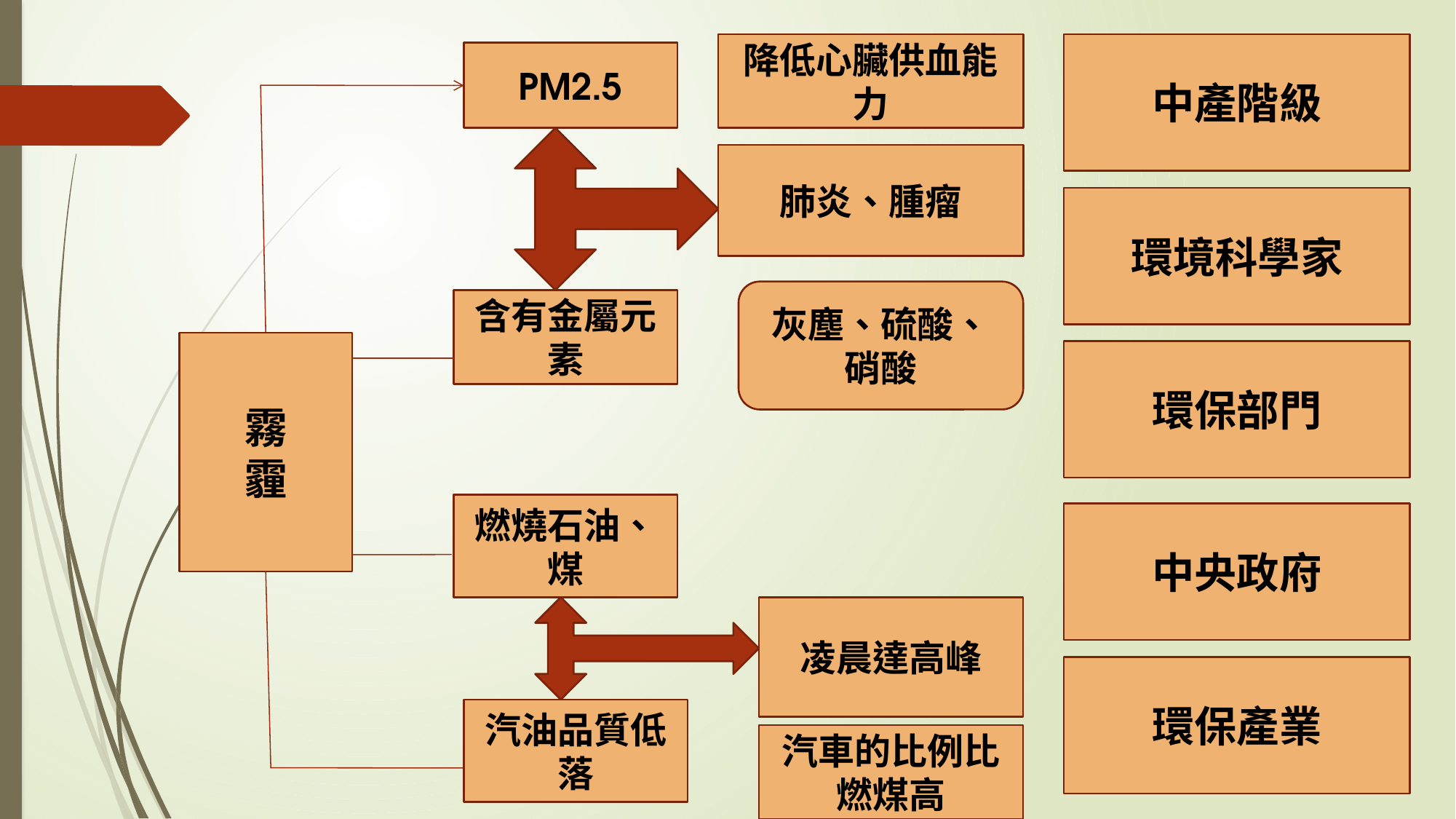

降低心臟供血能力
中產階級
PM2.5

肺炎、腫瘤
環境科學家
灰塵、硫酸、硝酸
含有金屬元素
霧
霾
環保部門
燃燒石油、煤
中央政府

凌晨達高峰
環保產業
汽油品質低落
汽車的比例比燃煤高